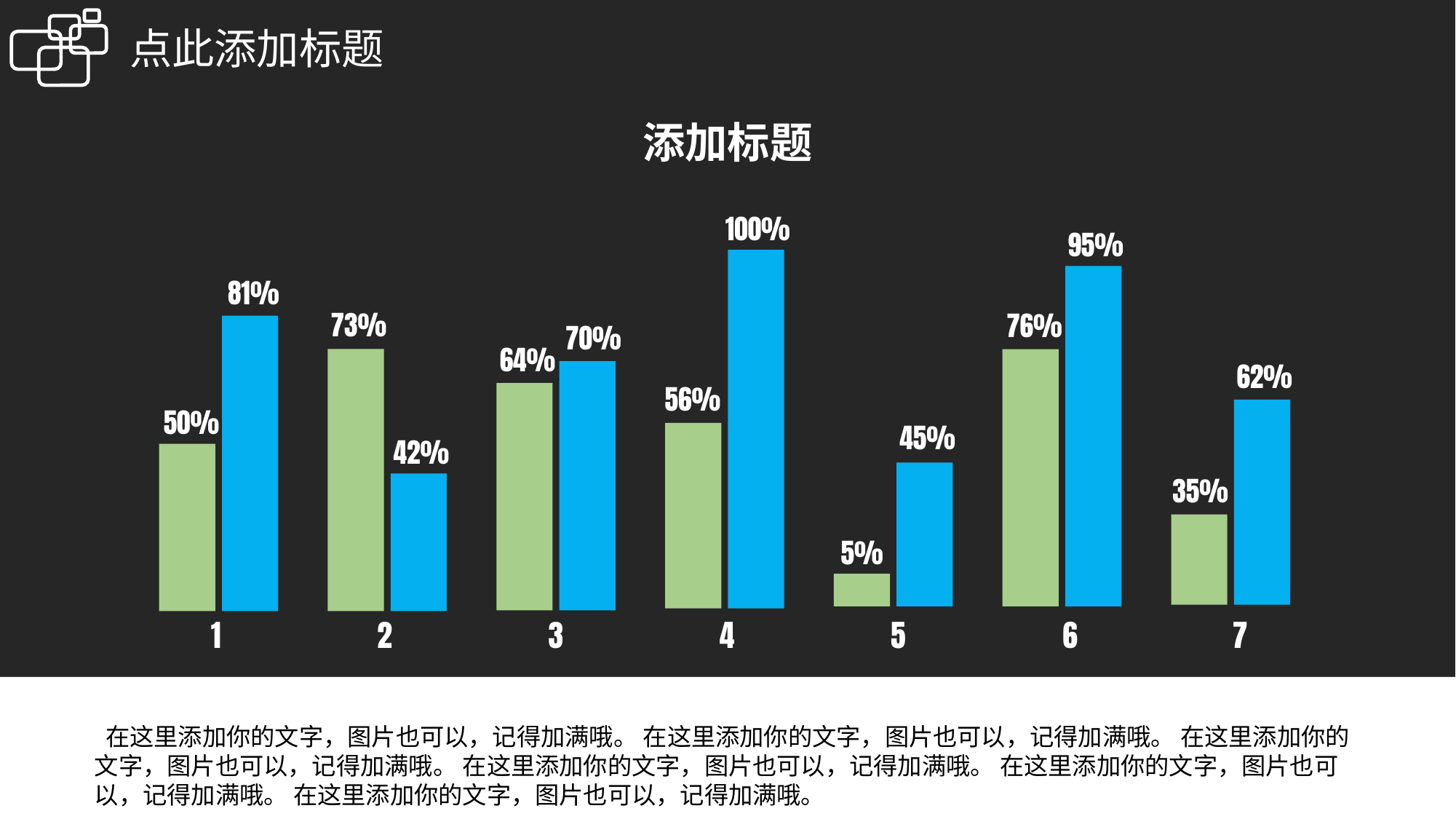

点此添加标题
添加标题
100%
95%

81%
73%
76%

70%
64%

62%

56%

50%
45%
42%

35%
5%
1
2
3
4
5
6
7

 在这里添加你的文字，图片也可以，记得加满哦。 在这里添加你的文字，图片也可以，记得加满哦。 在这里添加你的文字，图片也可以，记得加满哦。 在这里添加你的文字，图片也可以，记得加满哦。 在这里添加你的文字，图片也可以，记得加满哦。 在这里添加你的文字，图片也可以，记得加满哦。